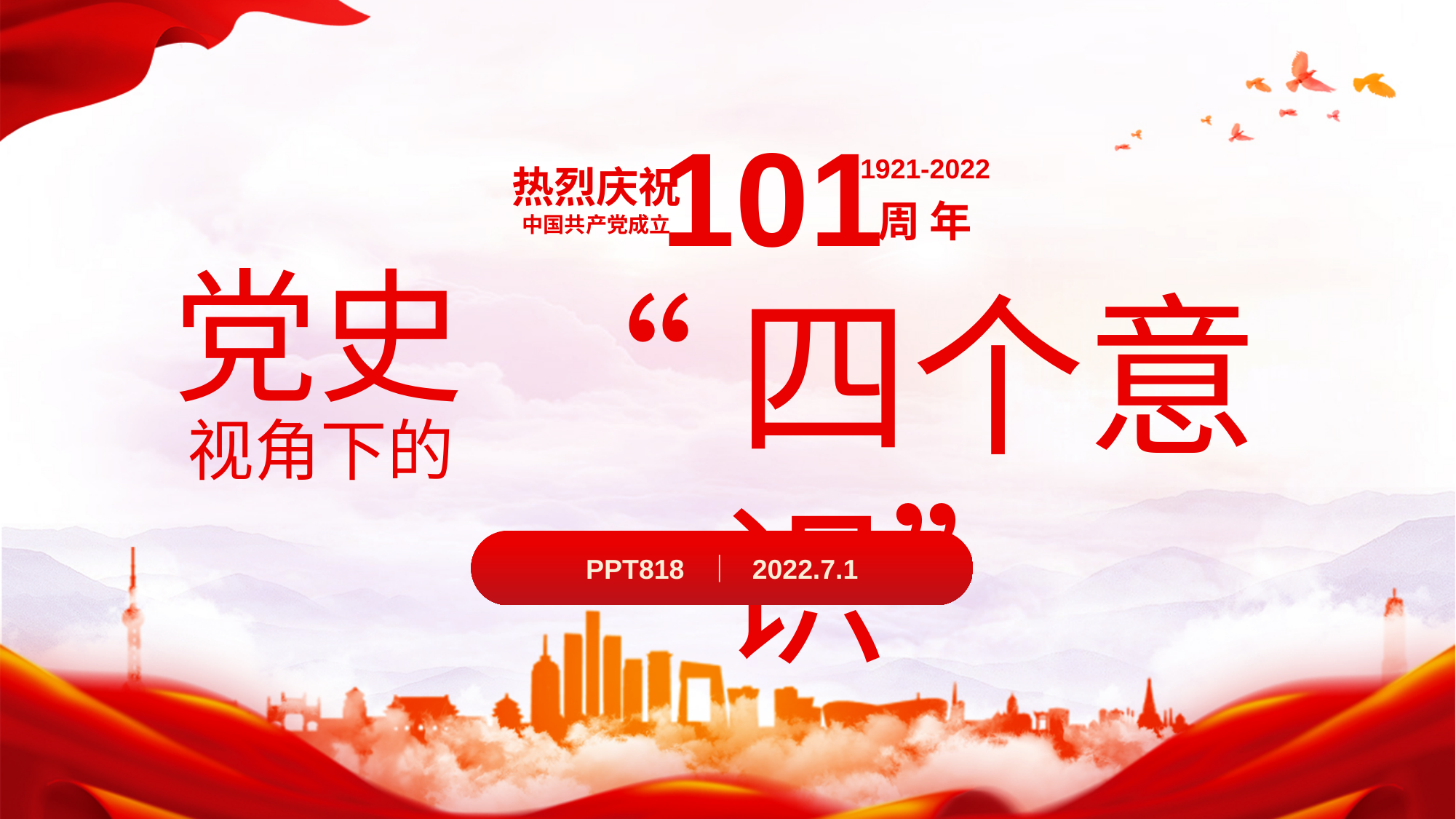

101
1921-2022
周 年
热烈庆祝
中国共产党成立
党史
视角下的
“四个意识”
PPT818  ｜  2022.7.1